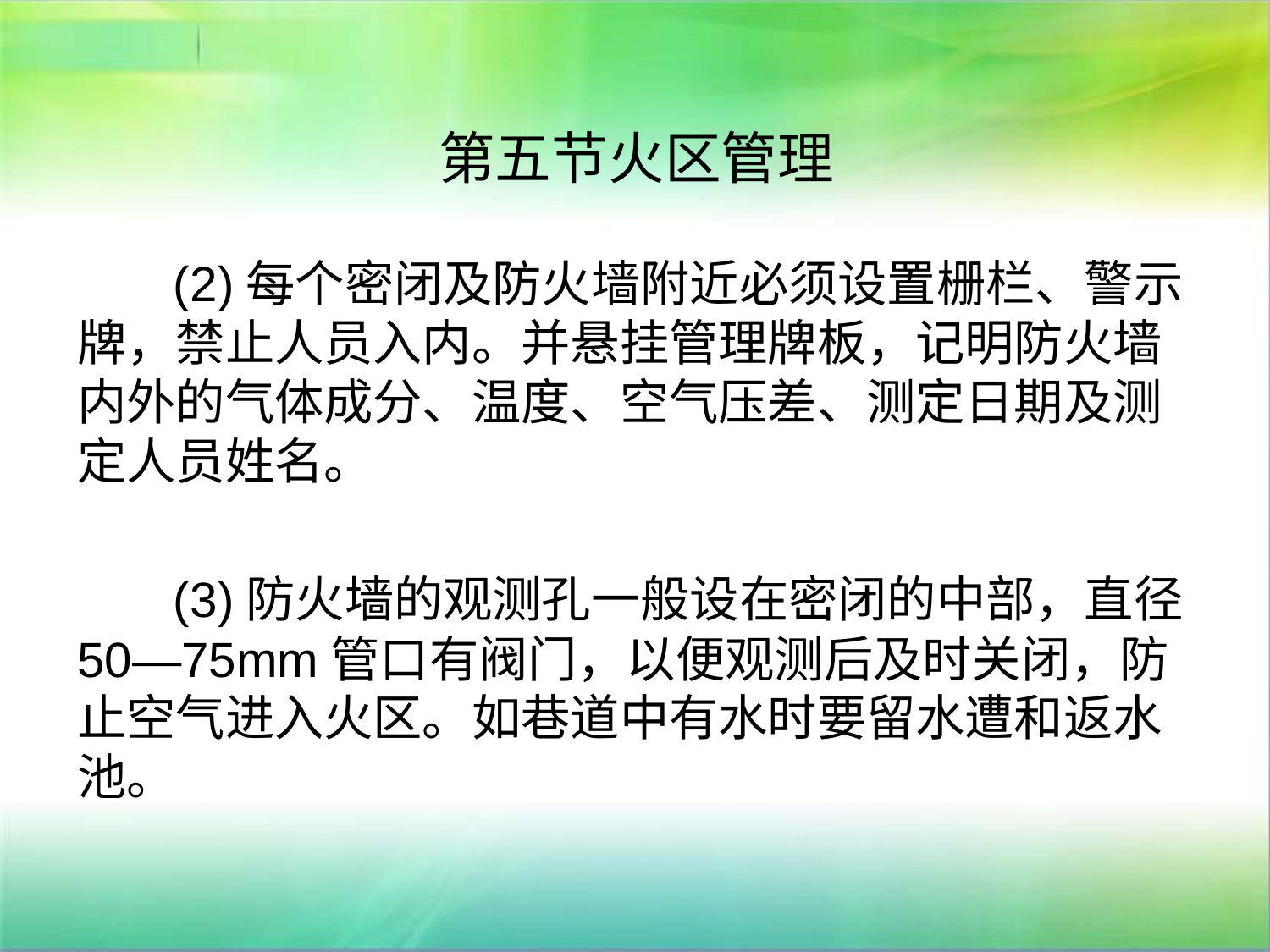

# 第五节火区管理
       (2)每个密闭及防火墙附近必须设置栅栏、警示牌，禁止人员入内。并悬挂管理牌板，记明防火墙内外的气体成分、温度、空气压差、测定日期及测定人员姓名。

       (3)防火墙的观测孔一般设在密闭的中部，直径50—75mm管口有阀门，以便观测后及时关闭，防止空气进入火区。如巷道中有水时要留水遭和返水池。